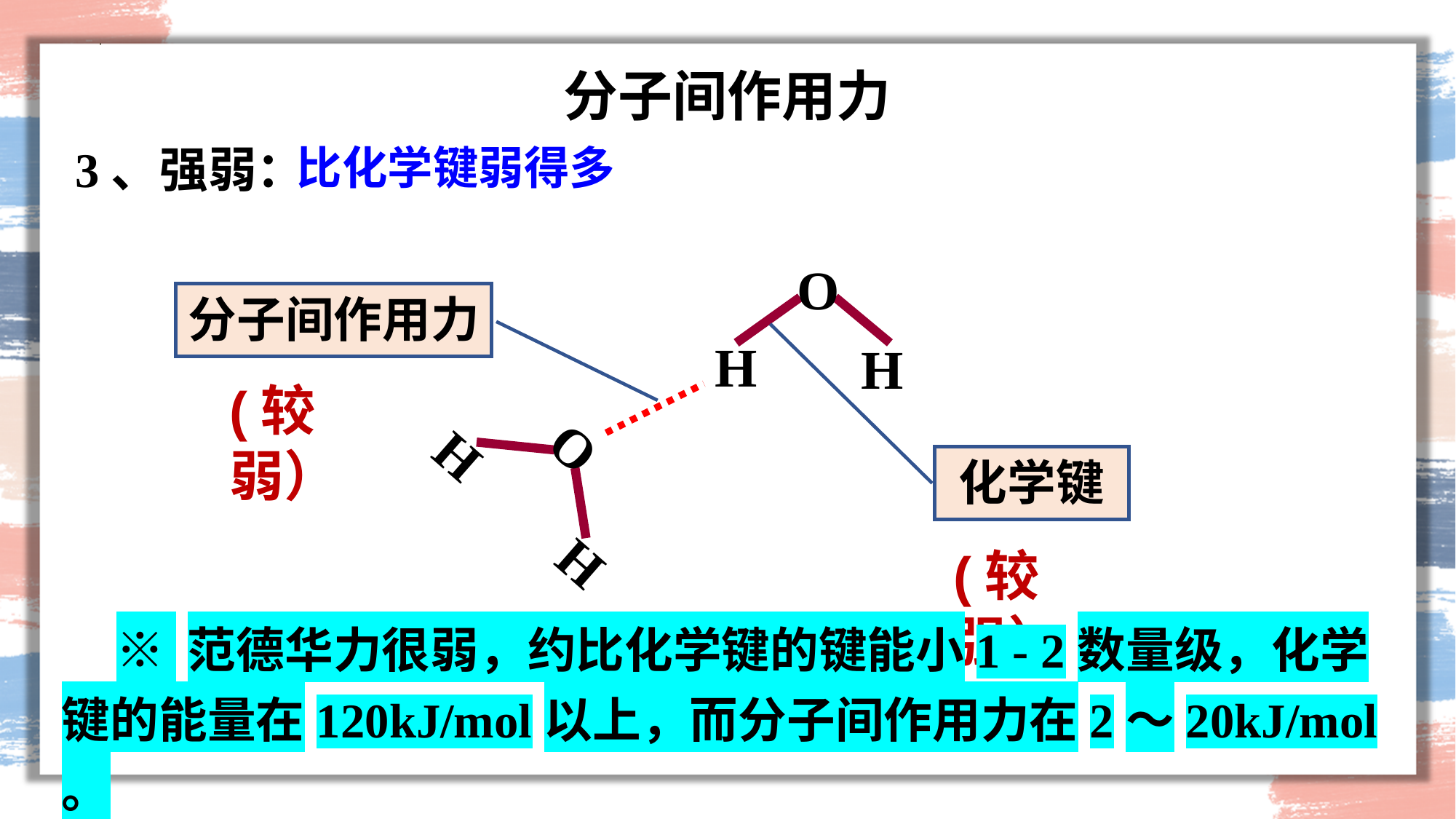

分子间作用力
3、强弱：
比化学键弱得多
O

H
H
分子间作用力
(较弱）

O

H
H
化学键
(较强）
※ 范德华力很弱，约比化学键的键能小1 - 2数量级，化学键的能量在120kJ/mol以上，而分子间作用力在2～20kJ/mol。